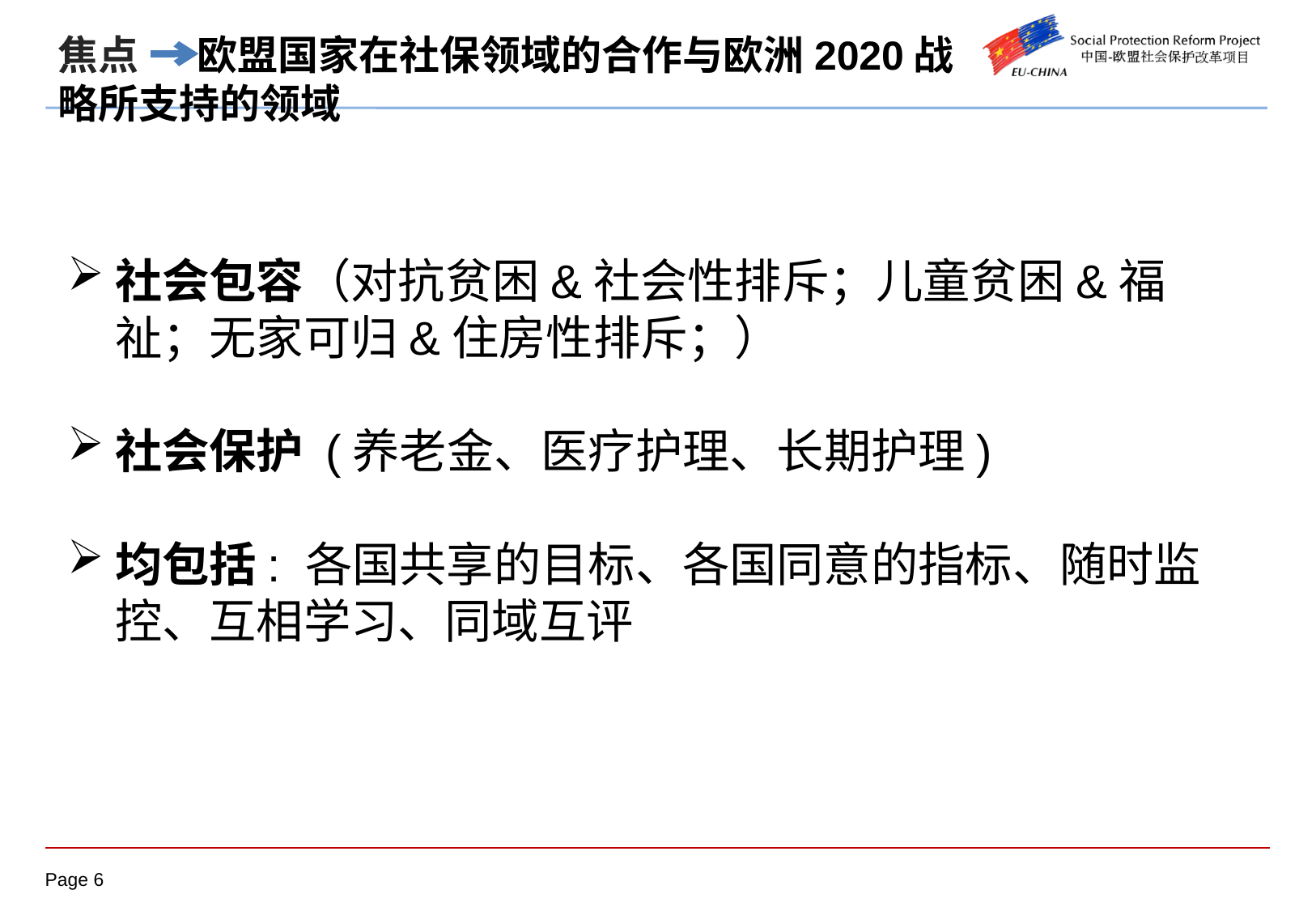

焦点 	  欧盟国家在社保领域的合作与欧洲2020战略所支持的领域
社会包容（对抗贫困&社会性排斥；儿童贫困&福祉；无家可归&住房性排斥；）

社会保护 (养老金、医疗护理、长期护理)

均包括: 各国共享的目标、各国同意的指标、随时监控、互相学习、同域互评